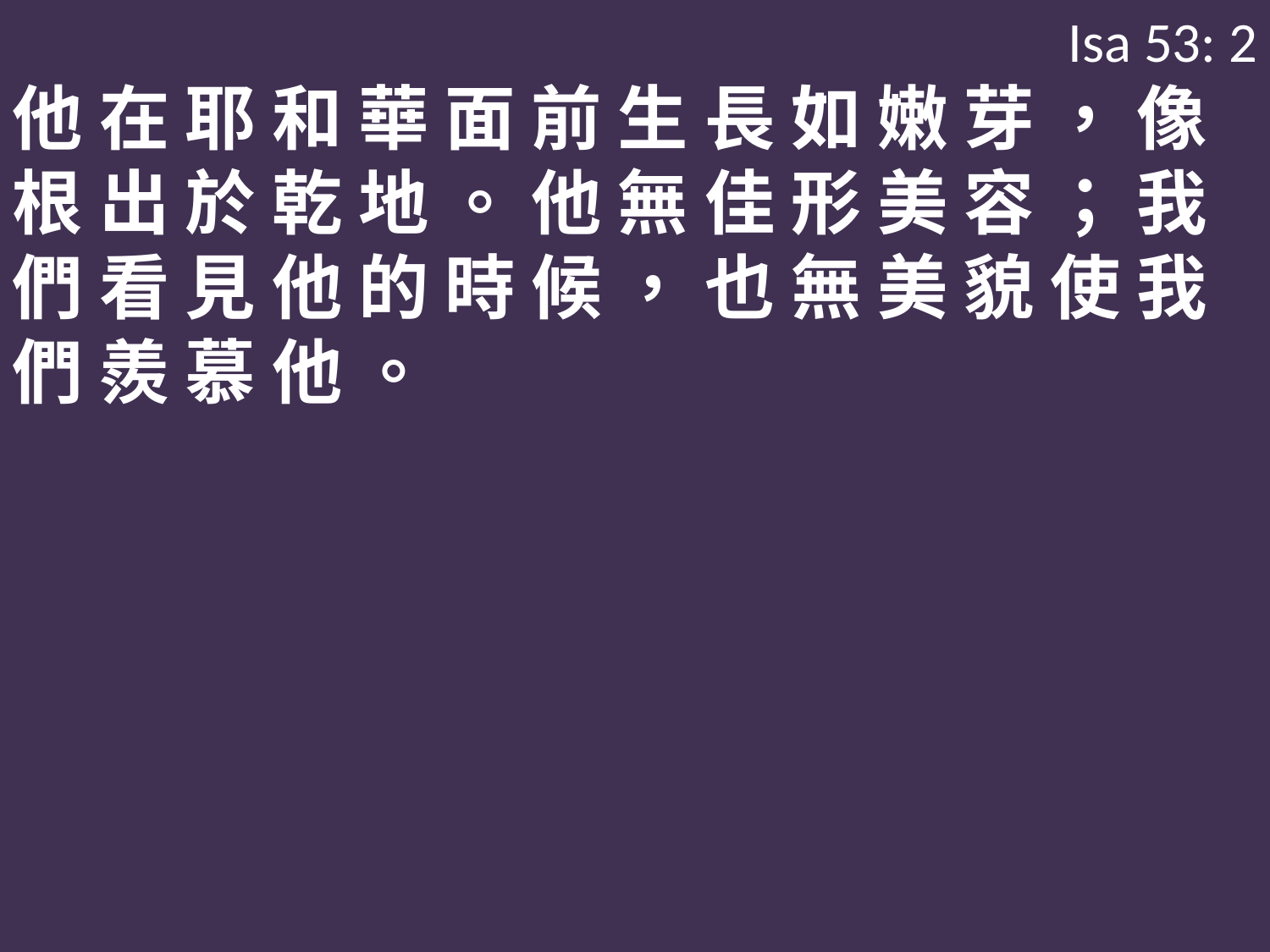

Isa 53: 2
他 在 耶 和 華 面 前 生 長 如 嫩 芽 ， 像 根 出 於 乾 地 。 他 無 佳 形 美 容 ； 我 們 看 見 他 的 時 候 ， 也 無 美 貌 使 我 們 羨 慕 他 。